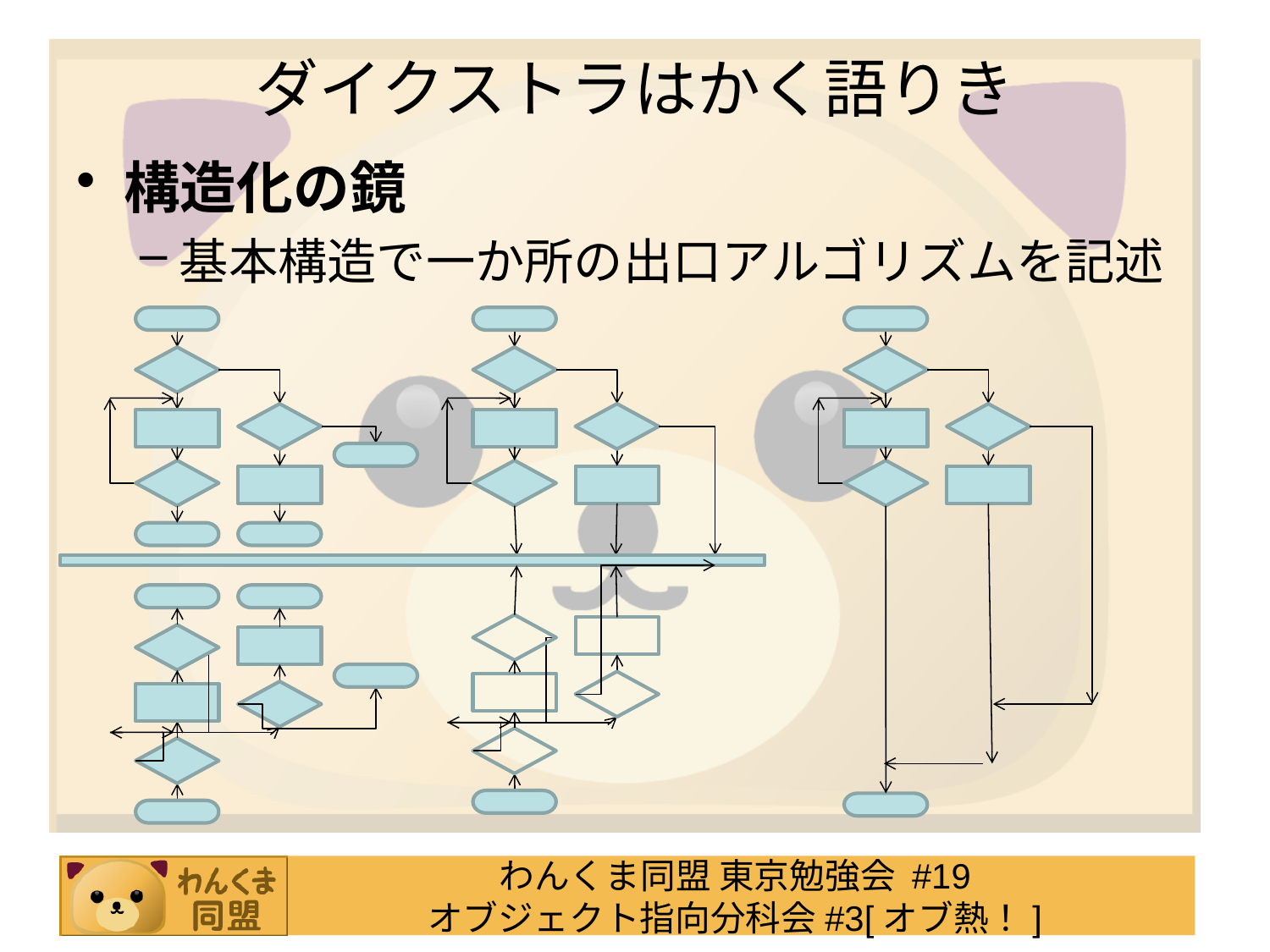

# ダイクストラはかく語りき
構造化の鏡
基本構造で一か所の出口アルゴリズムを記述